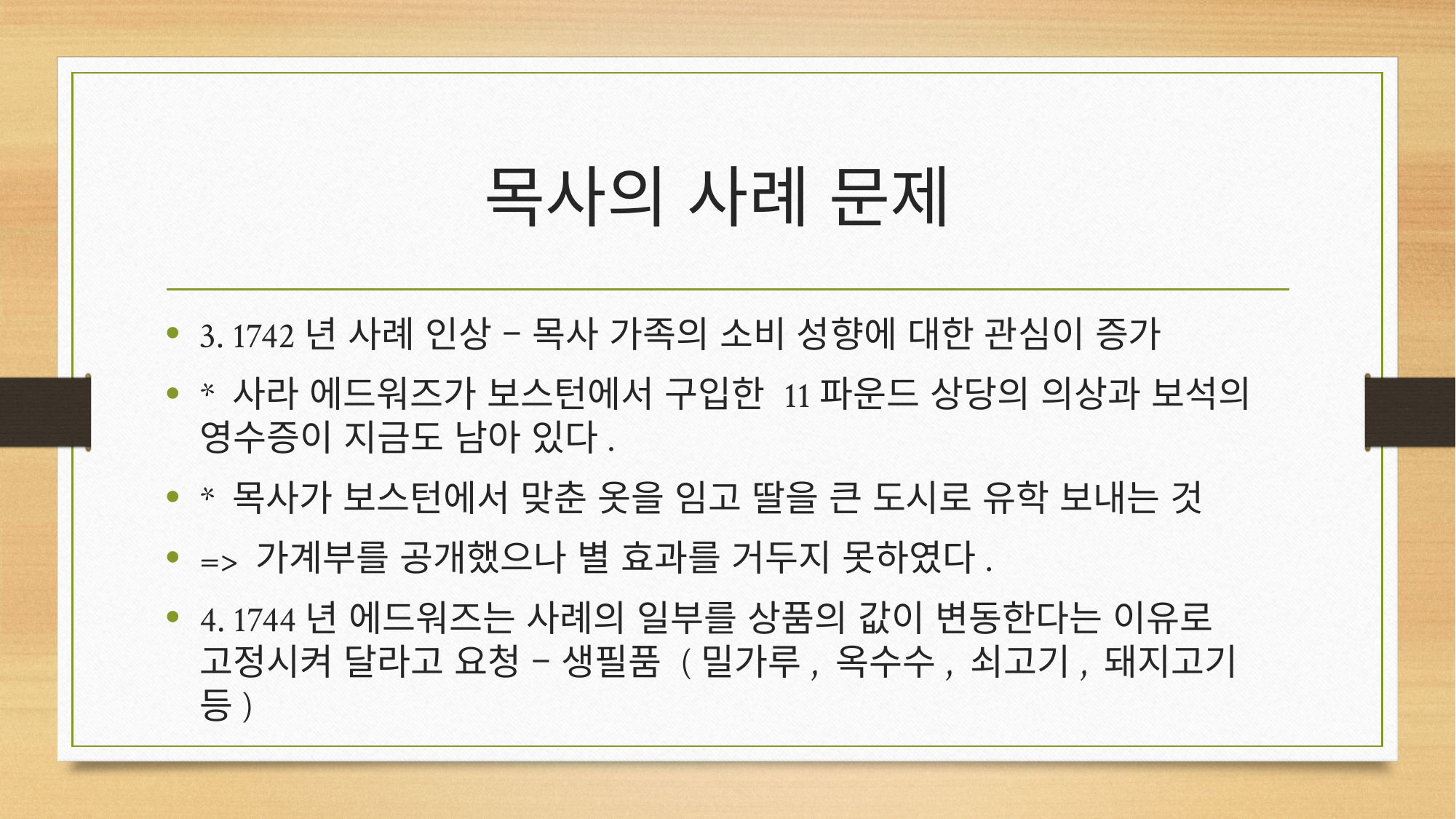

# 목사의 사례 문제
3. 1742년 사례 인상 – 목사 가족의 소비 성향에 대한 관심이 증가
* 사라 에드워즈가 보스턴에서 구입한 11파운드 상당의 의상과 보석의 영수증이 지금도 남아 있다.
* 목사가 보스턴에서 맞춘 옷을 임고 딸을 큰 도시로 유학 보내는 것
=> 가계부를 공개했으나 별 효과를 거두지 못하였다.
4. 1744년 에드워즈는 사례의 일부를 상품의 값이 변동한다는 이유로 고정시켜 달라고 요청 – 생필품 (밀가루, 옥수수, 쇠고기, 돼지고기 등)